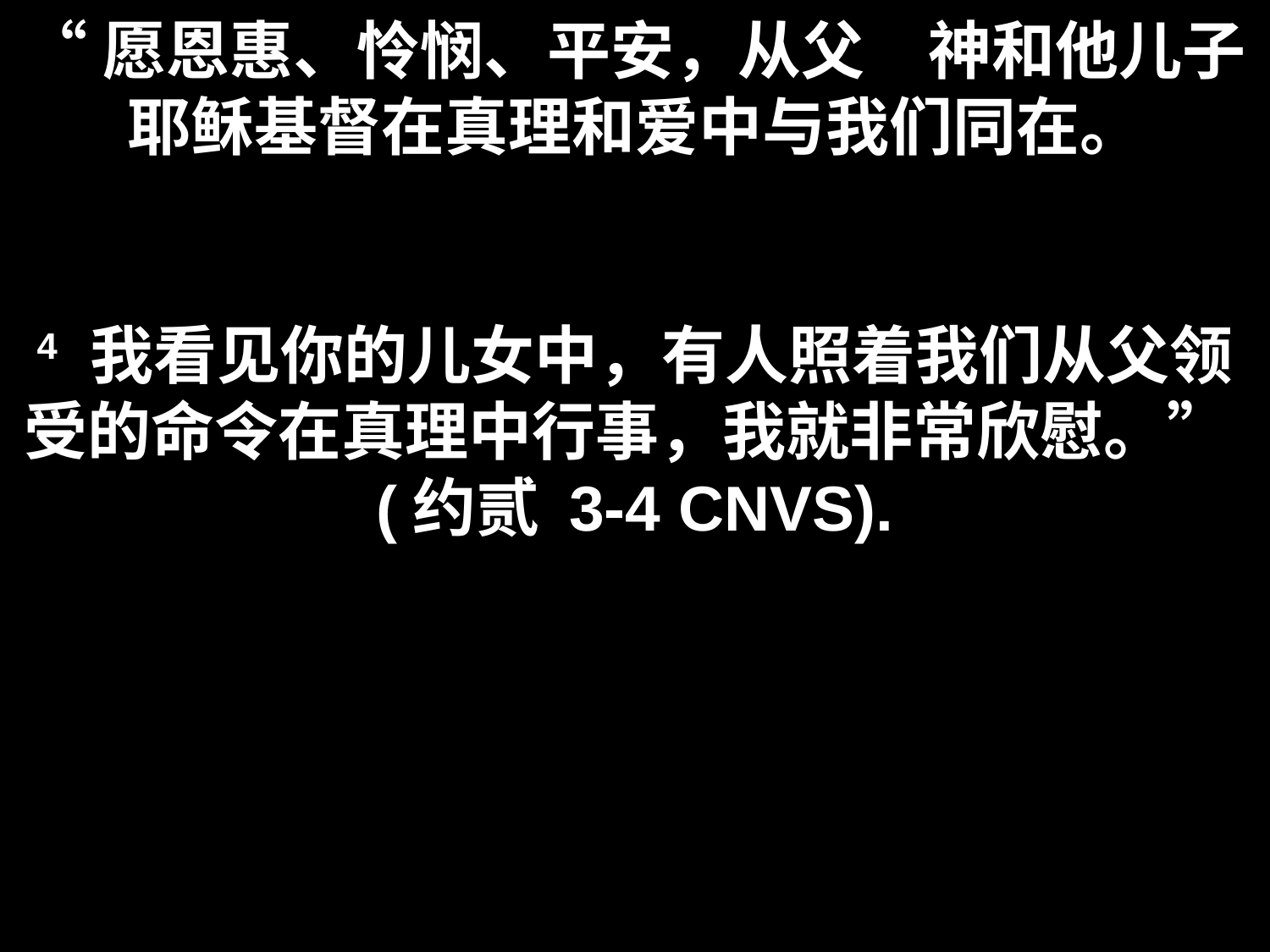

# “愿恩惠、怜悯、平安，从父　神和他儿子耶稣基督在真理和爱中与我们同在。 4 我看见你的儿女中，有人照着我们从父领受的命令在真理中行事，我就非常欣慰。” (约贰 3-4 CNVS).